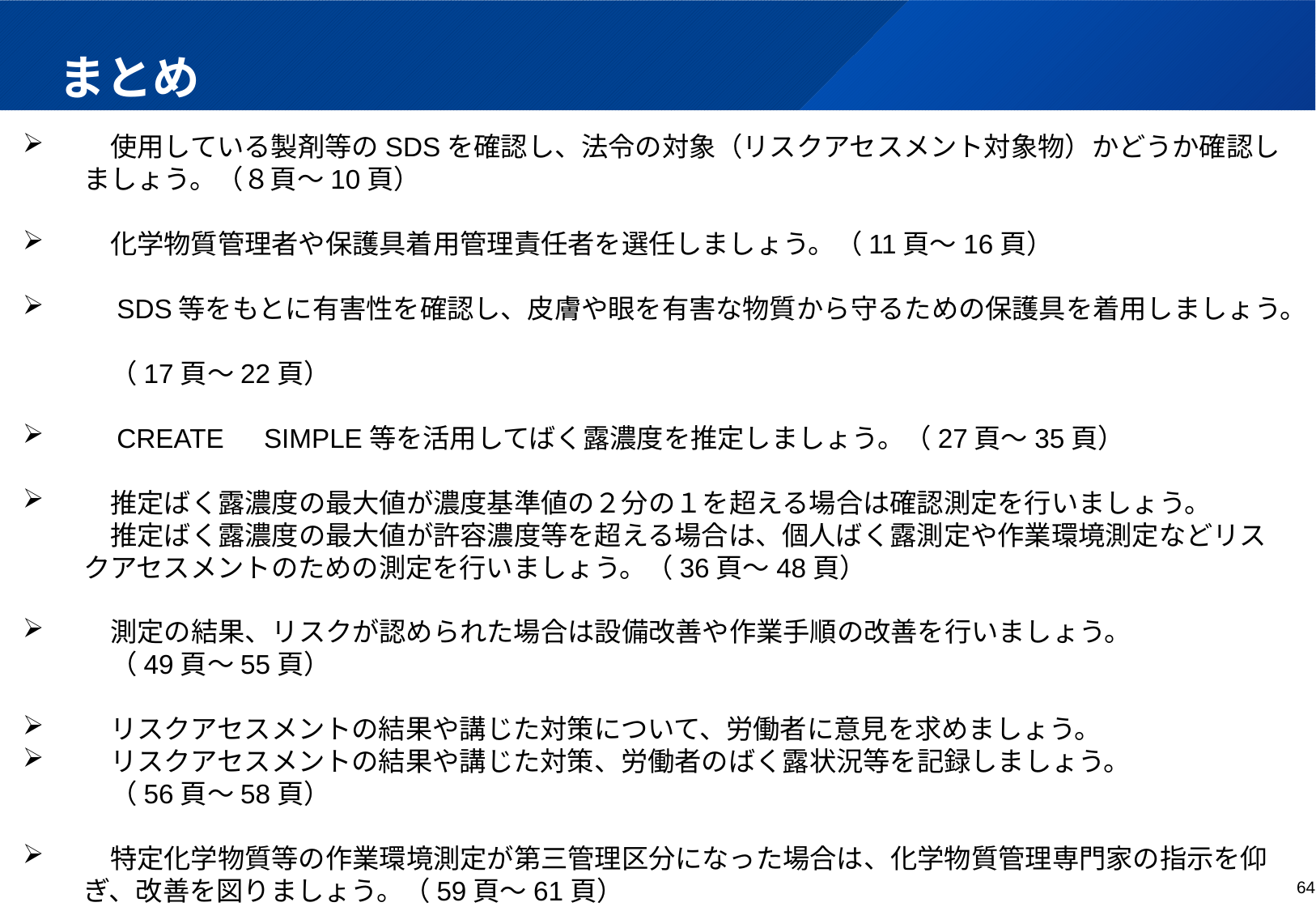

# まとめ
　使用している製剤等のSDSを確認し、法令の対象（リスクアセスメント対象物）かどうか確認しましょう。（８頁～10頁）
　化学物質管理者や保護具着用管理責任者を選任しましょう。（11頁～16頁）
　SDS等をもとに有害性を確認し、皮膚や眼を有害な物質から守るための保護具を着用しましょう。
　（17頁～22頁）
　CREATE　SIMPLE等を活用してばく露濃度を推定しましょう。（27頁～35頁）
　推定ばく露濃度の最大値が濃度基準値の２分の１を超える場合は確認測定を行いましょう。
　推定ばく露濃度の最大値が許容濃度等を超える場合は、個人ばく露測定や作業環境測定などリスクアセスメントのための測定を行いましょう。（36頁～48頁）
　測定の結果、リスクが認められた場合は設備改善や作業手順の改善を行いましょう。
　（49頁～55頁）
　リスクアセスメントの結果や講じた対策について、労働者に意見を求めましょう。
　リスクアセスメントの結果や講じた対策、労働者のばく露状況等を記録しましょう。
　（56頁～58頁）
　特定化学物質等の作業環境測定が第三管理区分になった場合は、化学物質管理専門家の指示を仰ぎ、改善を図りましょう。（59頁～61頁）
64